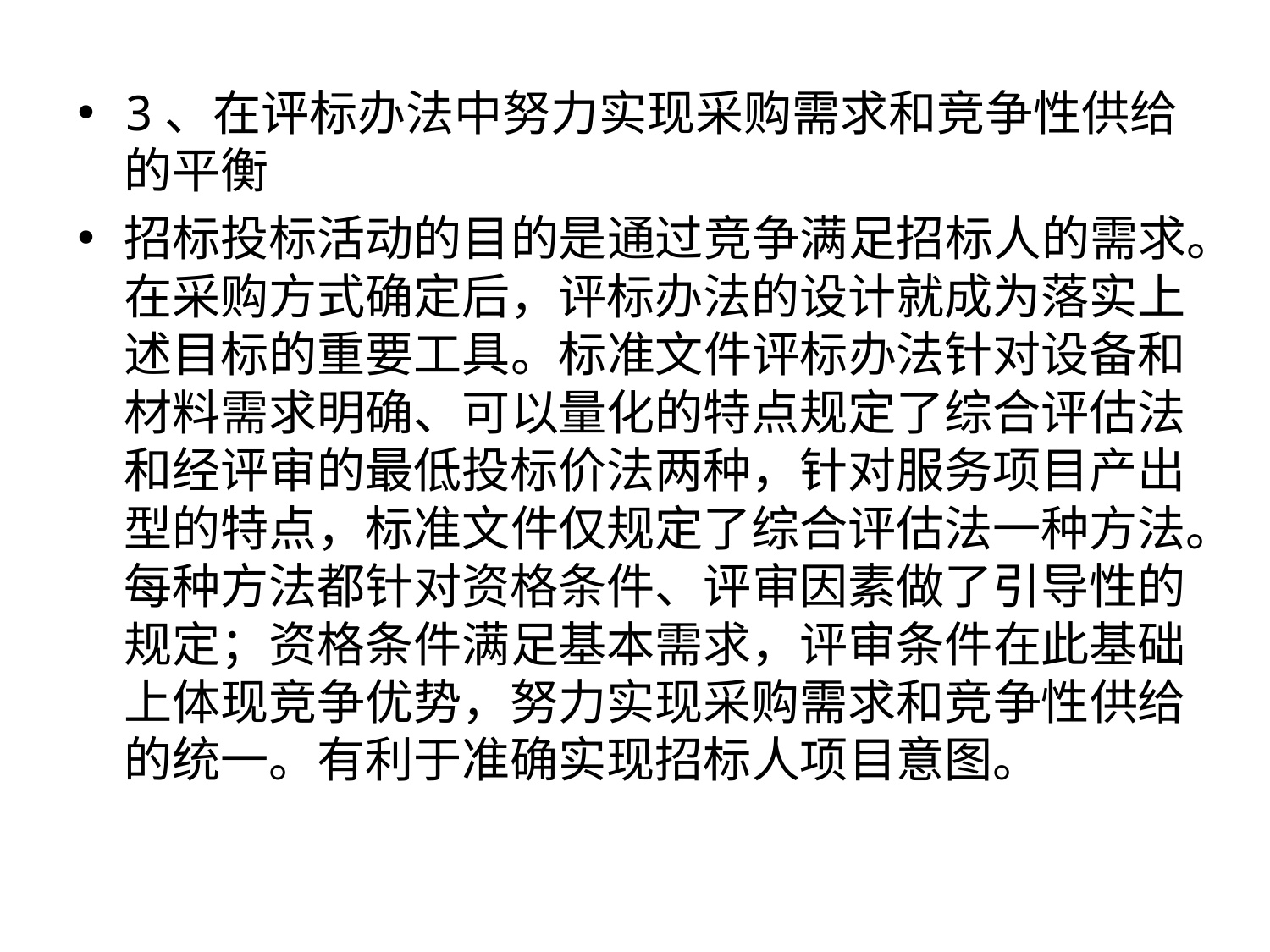

3、在评标办法中努力实现采购需求和竞争性供给的平衡
招标投标活动的目的是通过竞争满足招标人的需求。在采购方式确定后，评标办法的设计就成为落实上述目标的重要工具。标准文件评标办法针对设备和材料需求明确、可以量化的特点规定了综合评估法和经评审的最低投标价法两种，针对服务项目产出型的特点，标准文件仅规定了综合评估法一种方法。每种方法都针对资格条件、评审因素做了引导性的规定；资格条件满足基本需求，评审条件在此基础上体现竞争优势，努力实现采购需求和竞争性供给的统一。有利于准确实现招标人项目意图。